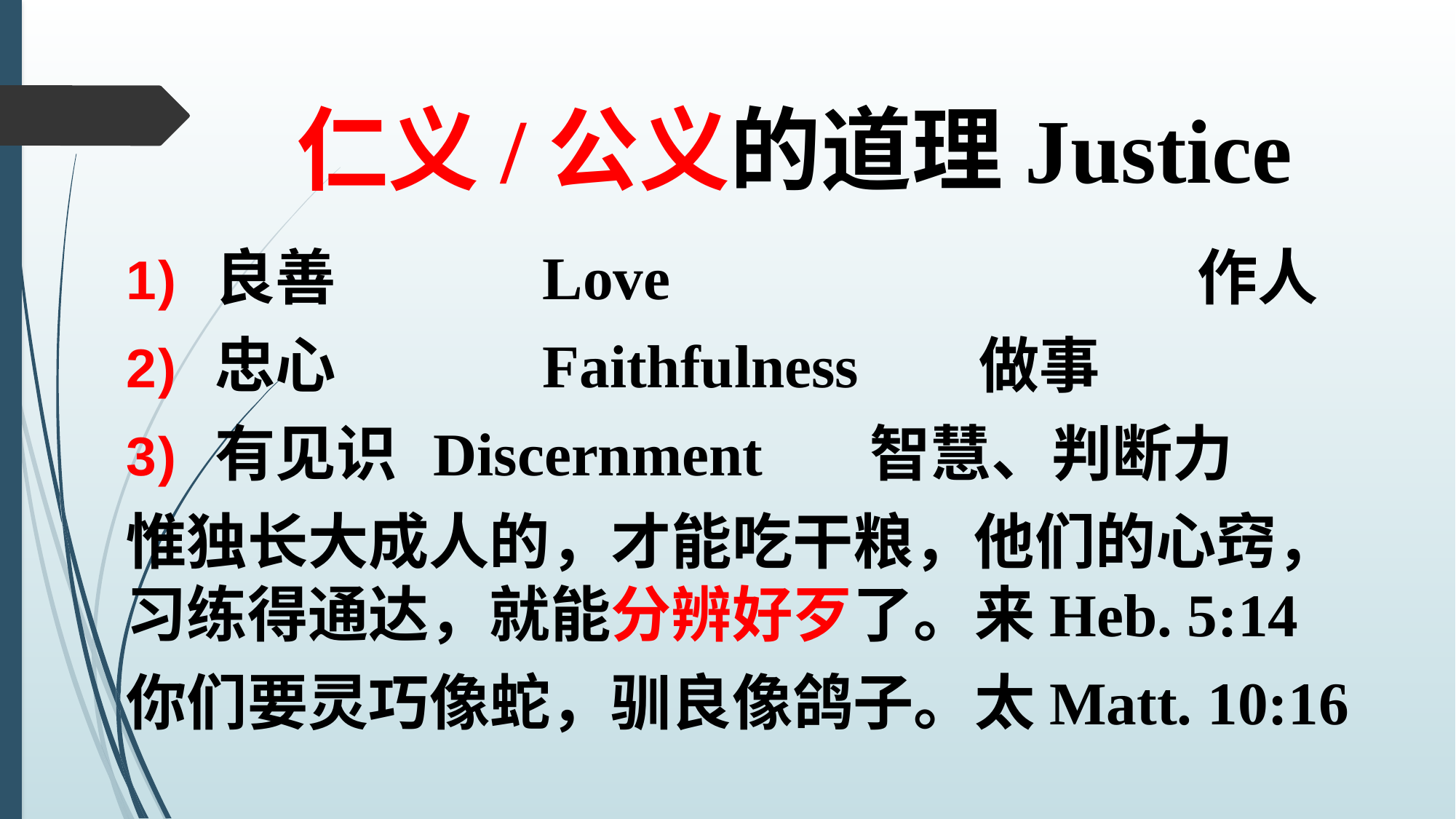

# 仁义/公义的道理Justice
良善		Love					作人
忠心		Faithfulness		做事
有见识	Discernment 	智慧、判断力
惟独长大成人的，才能吃干粮，他们的心窍，习练得通达，就能分辨好歹了。来Heb. 5:14
你们要灵巧像蛇，驯良像鸽子。太Matt. 10:16